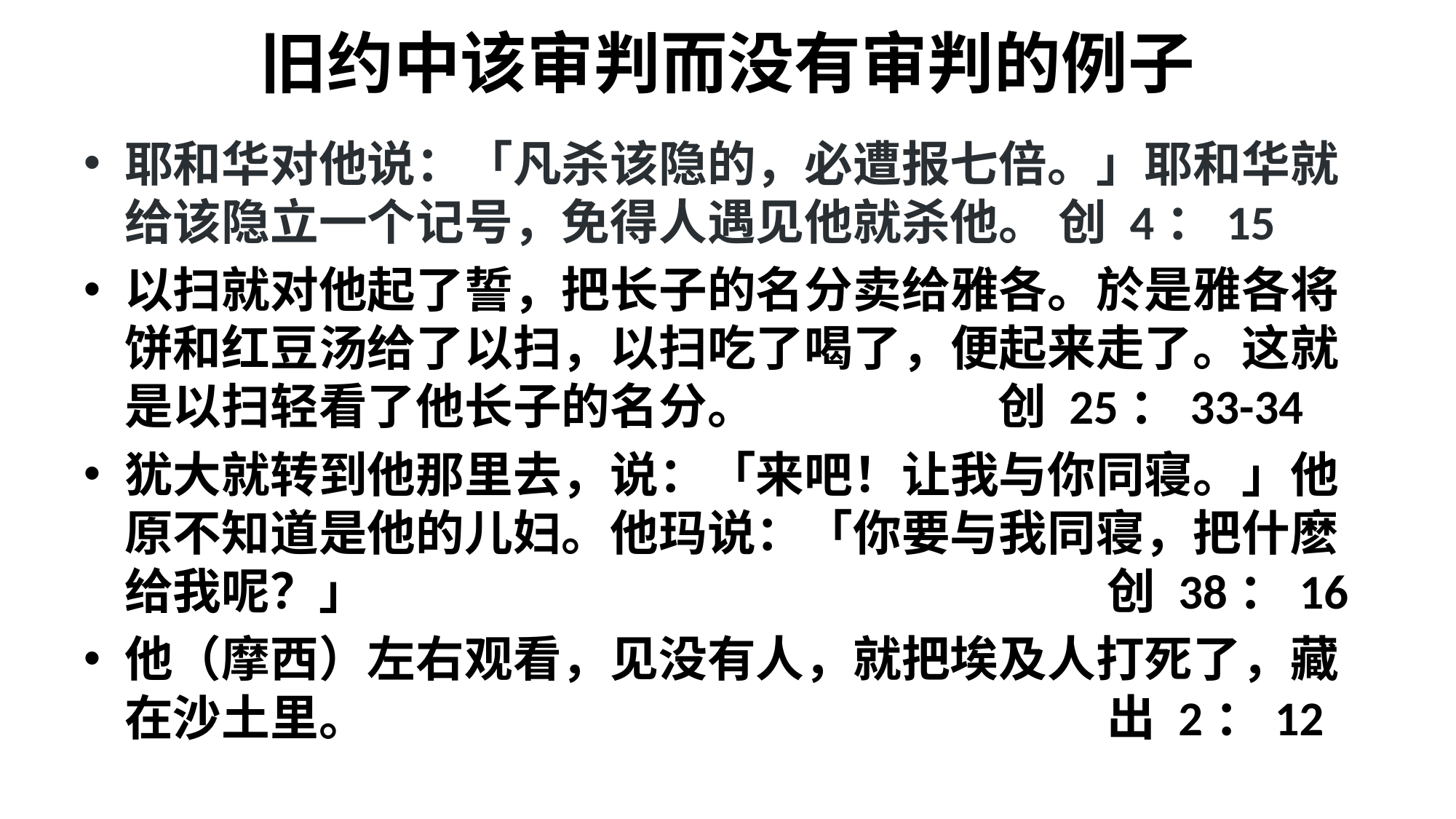

# 旧约中该审判而没有审判的例子
耶和华对他说：「凡杀该隐的，必遭报七倍。」耶和华就给该隐立一个记号，免得人遇见他就杀他。 创 4：15
以扫就对他起了誓，把长子的名分卖给雅各。於是雅各将饼和红豆汤给了以扫，以扫吃了喝了，便起来走了。这就是以扫轻看了他长子的名分。 			创 25：33-34
犹大就转到他那里去，说：「来吧！让我与你同寝。」他原不知道是他的儿妇。他玛说：「你要与我同寝，把什麽给我呢？」 							创 38：16
他（摩西）左右观看，见没有人，就把埃及人打死了，藏在沙土里。							出 2：12